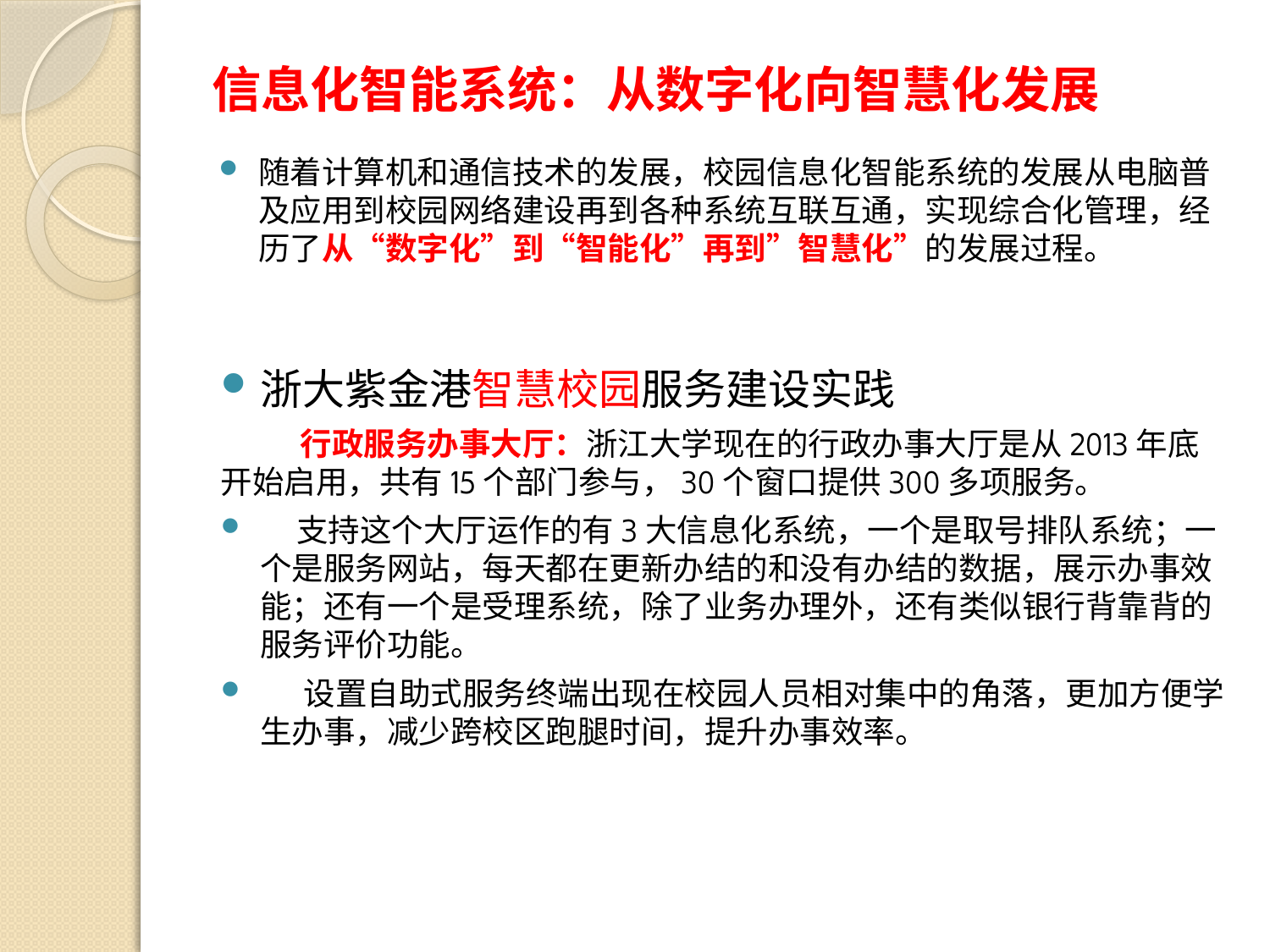

# 信息化智能系统：从数字化向智慧化发展
随着计算机和通信技术的发展，校园信息化智能系统的发展从电脑普及应用到校园网络建设再到各种系统互联互通，实现综合化管理，经历了从“数字化”到“智能化”再到”智慧化”的发展过程。

浙大紫金港智慧校园服务建设实践
          行政服务办事大厅：浙江大学现在的行政办事大厅是从2013年底开始启用，共有15个部门参与，30个窗口提供300多项服务。
    支持这个大厅运作的有3大信息化系统，一个是取号排队系统；一个是服务网站，每天都在更新办结的和没有办结的数据，展示办事效能；还有一个是受理系统，除了业务办理外，还有类似银行背靠背的服务评价功能。
     设置自助式服务终端出现在校园人员相对集中的角落，更加方便学生办事，减少跨校区跑腿时间，提升办事效率。